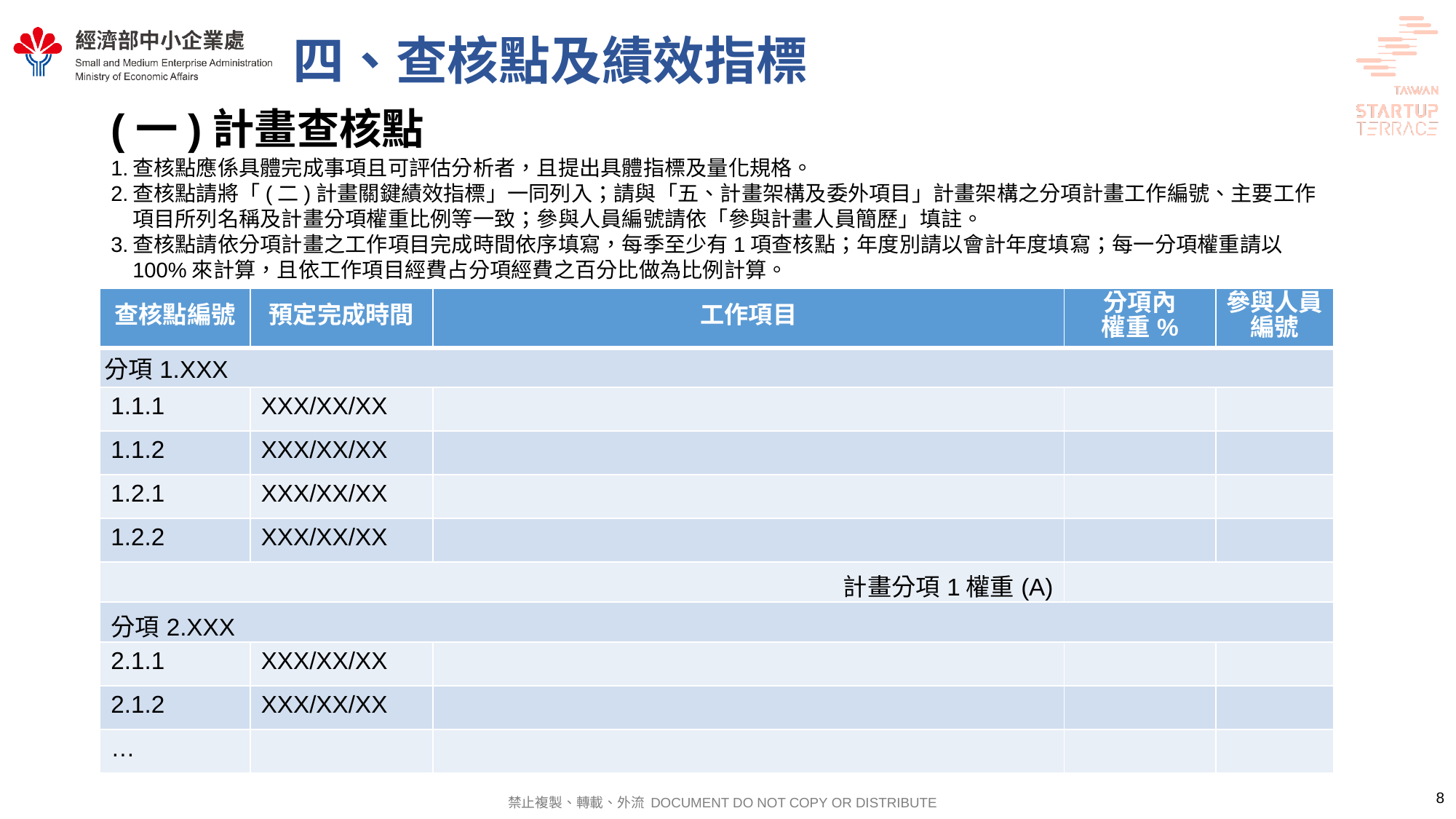

# 四、查核點及績效指標
(一)計畫查核點
查核點應係具體完成事項且可評估分析者，且提出具體指標及量化規格。
查核點請將「(二)計畫關鍵績效指標」一同列入；請與「五、計畫架構及委外項目」計畫架構之分項計畫工作編號、主要工作項目所列名稱及計畫分項權重比例等一致；參與人員編號請依「參與計畫人員簡歷」填註。
查核點請依分項計畫之工作項目完成時間依序填寫，每季至少有1項查核點；年度別請以會計年度填寫；每一分項權重請以100%來計算，且依工作項目經費占分項經費之百分比做為比例計算。
| 查核點編號 | 預定完成時間 | 工作項目 | 分項內 權重% | 參與人員編號 |
| --- | --- | --- | --- | --- |
| 分項1.XXX |  |  |  |  |
| 1.1.1 | XXX/XX/XX |  |  |  |
| 1.1.2 | XXX/XX/XX |  |  |  |
| 1.2.1 | XXX/XX/XX |  |  |  |
| 1.2.2 | XXX/XX/XX |  |  |  |
| 計畫分項1權重(A) |  |  |  |  |
| 分項2.XXX |  |  |  |  |
| 2.1.1 | XXX/XX/XX |  |  |  |
| 2.1.2 | XXX/XX/XX |  |  |  |
| … |  |  |  |  |
8